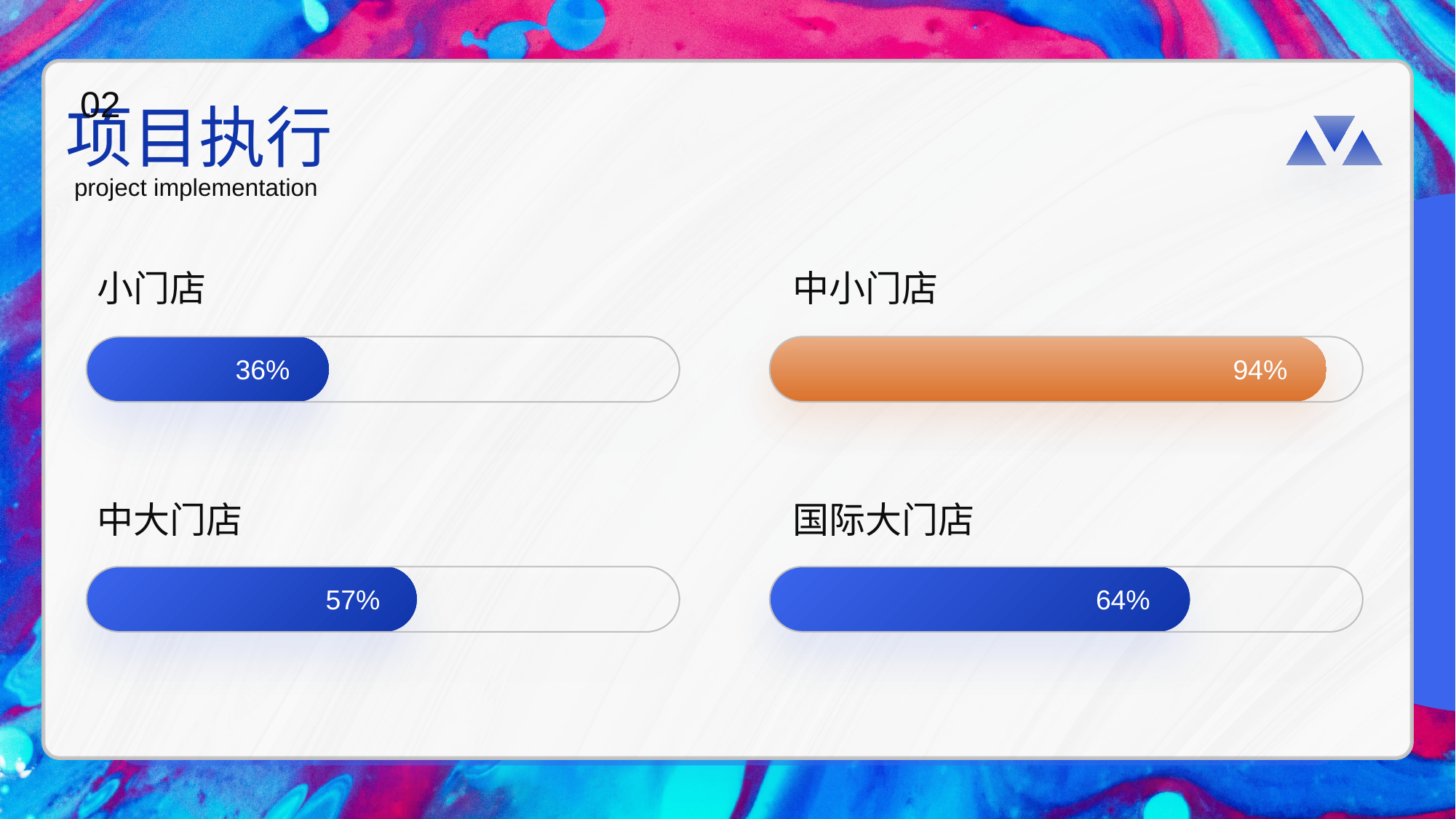

02
项目执行

project implementation
小门店
中小门店

36%
94%
中大门店
国际大门店

57%
64%